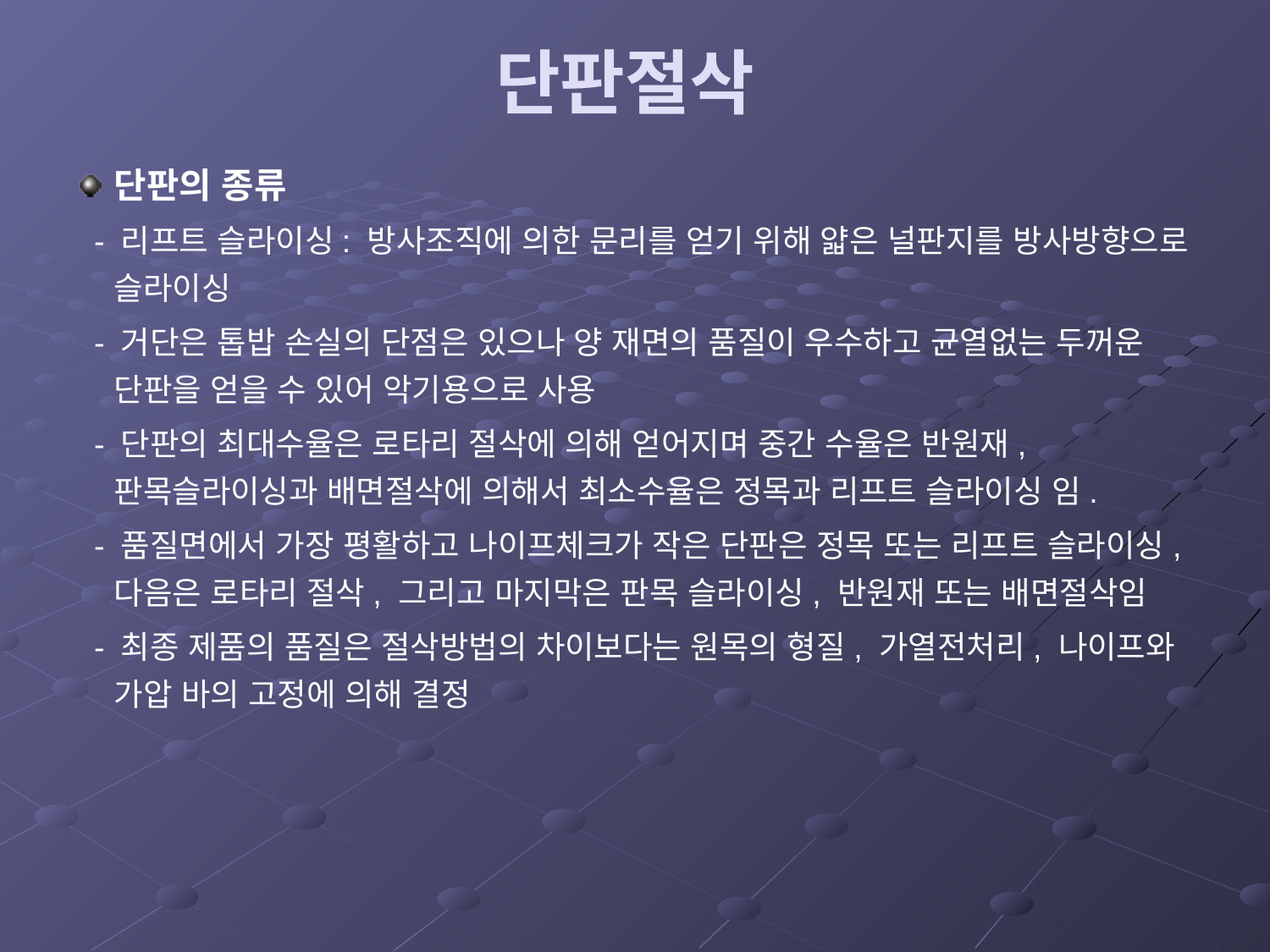

# 단판절삭
단판의 종류
  - 리프트 슬라이싱: 방사조직에 의한 문리를 얻기 위해 얇은 널판지를 방사방향으로 슬라이싱
  - 거단은 톱밥 손실의 단점은 있으나 양 재면의 품질이 우수하고 균열없는 두꺼운 단판을 얻을 수 있어 악기용으로 사용
  - 단판의 최대수율은 로타리 절삭에 의해 얻어지며 중간 수율은 반원재, 판목슬라이싱과 배면절삭에 의해서 최소수율은 정목과 리프트 슬라이싱 임.
  - 품질면에서 가장 평활하고 나이프체크가 작은 단판은 정목 또는 리프트 슬라이싱, 다음은 로타리 절삭, 그리고 마지막은 판목 슬라이싱, 반원재 또는 배면절삭임
  - 최종 제품의 품질은 절삭방법의 차이보다는 원목의 형질, 가열전처리, 나이프와 가압 바의 고정에 의해 결정